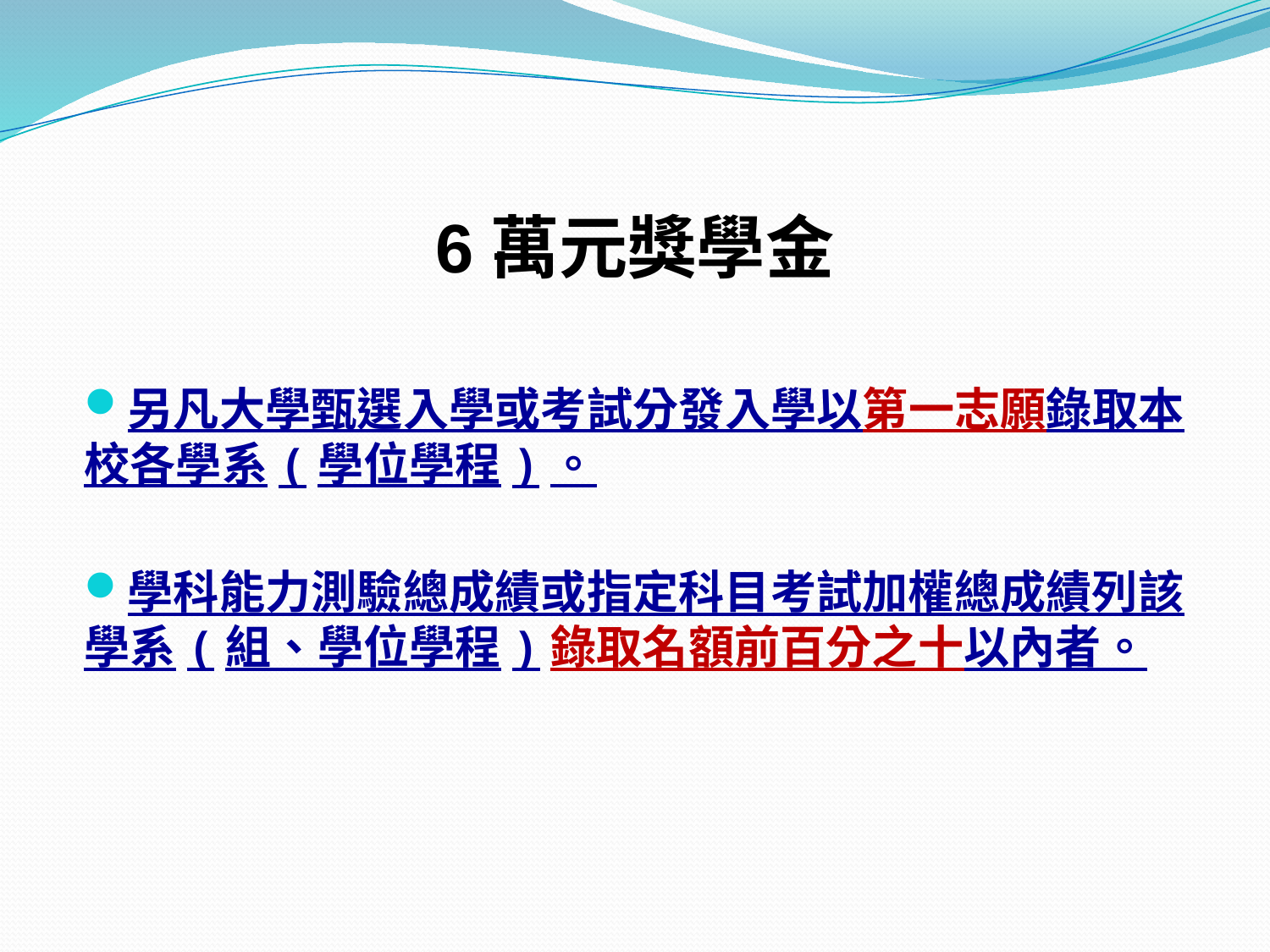

6萬元獎學金
另凡大學甄選入學或考試分發入學以第一志願錄取本校各學系(學位學程)。

學科能力測驗總成績或指定科目考試加權總成績列該學系(組、學位學程)錄取名額前百分之十以內者。